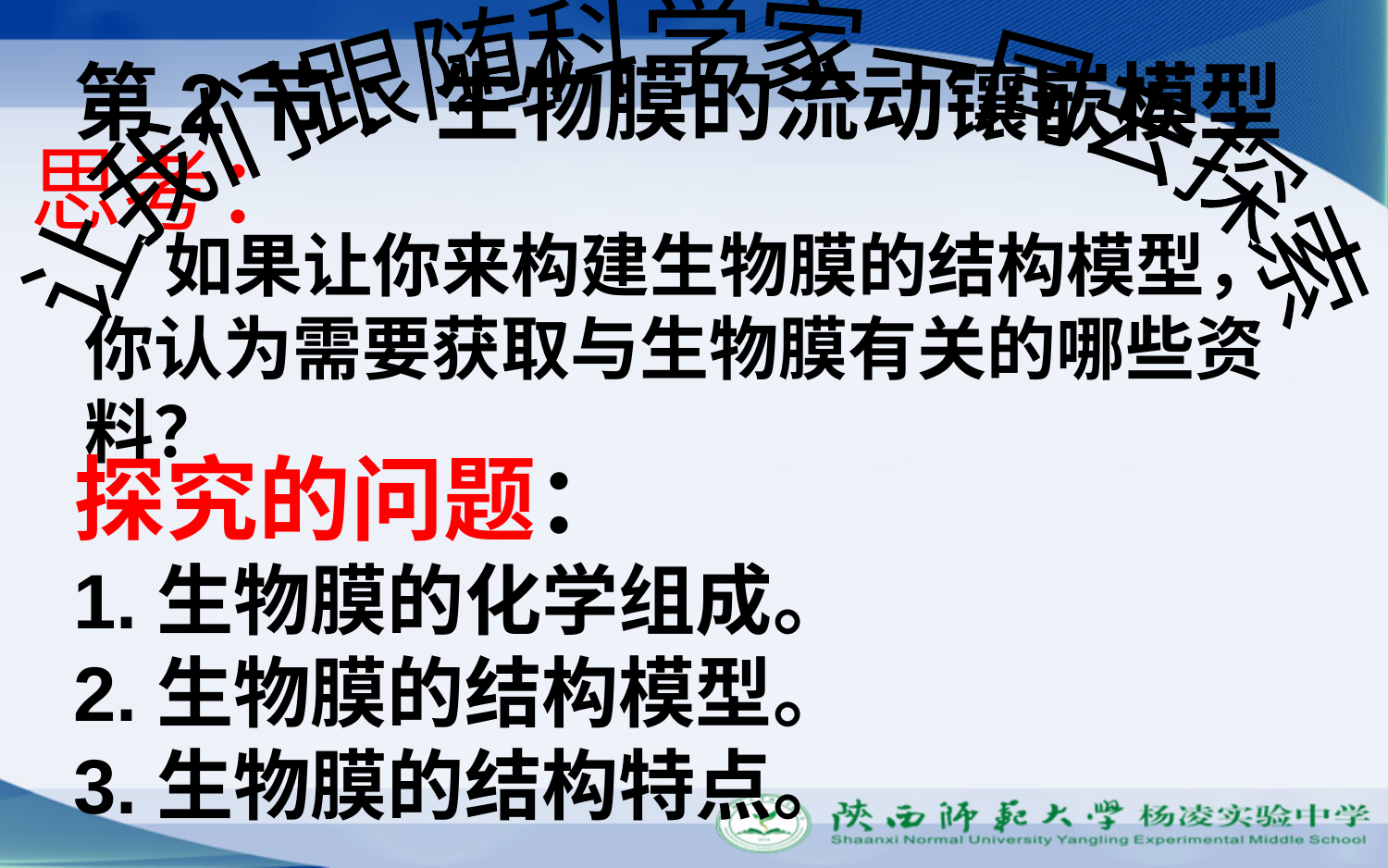

第2节 ：生物膜的流动镶嵌模型
让我们跟随科学家一同去探索
思考：
    如果让你来构建生物膜的结构模型，你认为需要获取与生物膜有关的哪些资料？
探究的问题：
1.生物膜的化学组成。
2.生物膜的结构模型。
3.生物膜的结构特点。